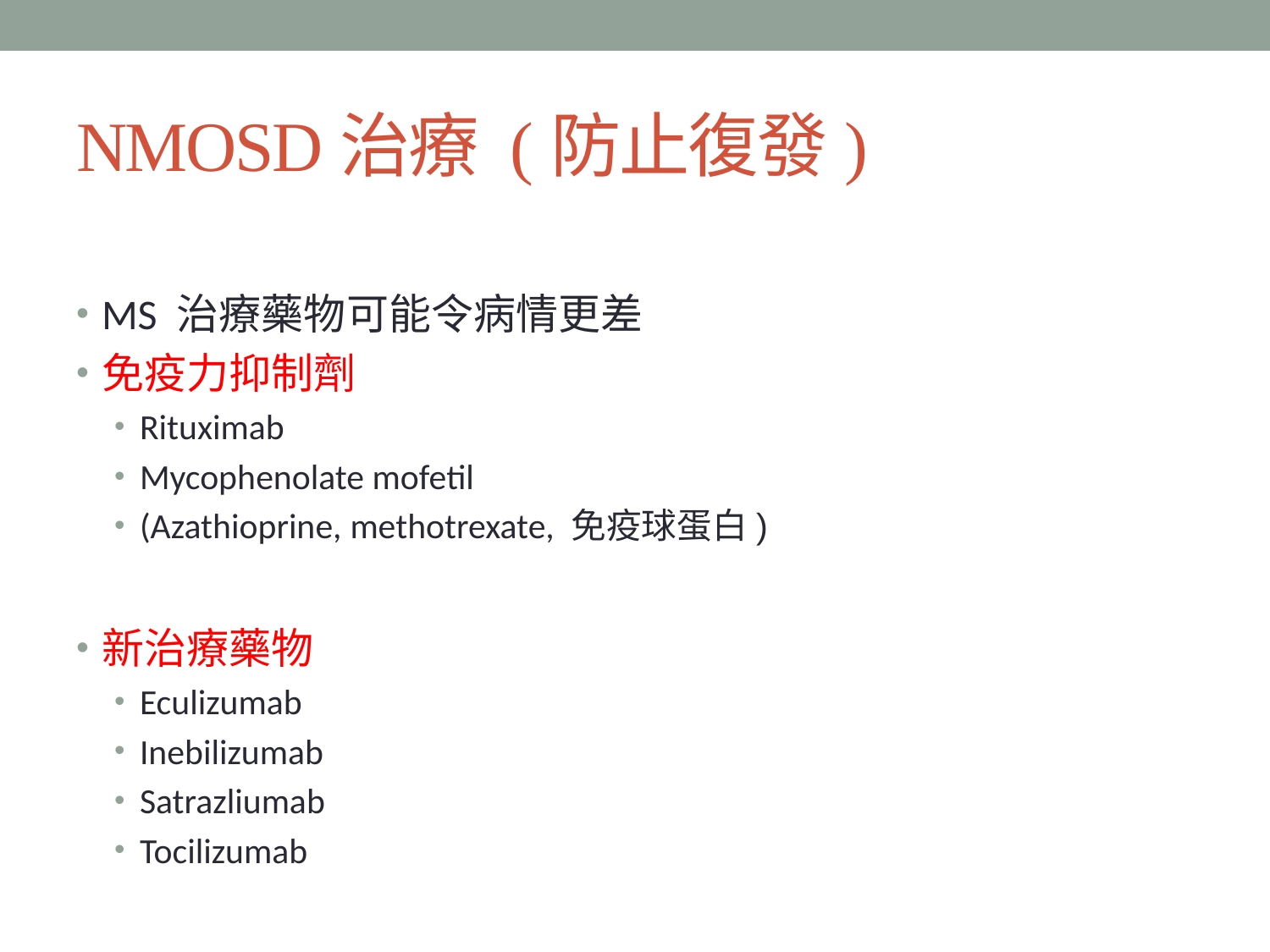

# NMOSD治療 (防止復發)

MS 治療藥物可能令病情更差
免疫力抑制劑
Rituximab
Mycophenolate mofetil
(Azathioprine, methotrexate, 免疫球蛋白)

新治療藥物
Eculizumab
Inebilizumab
Satrazliumab
Tocilizumab